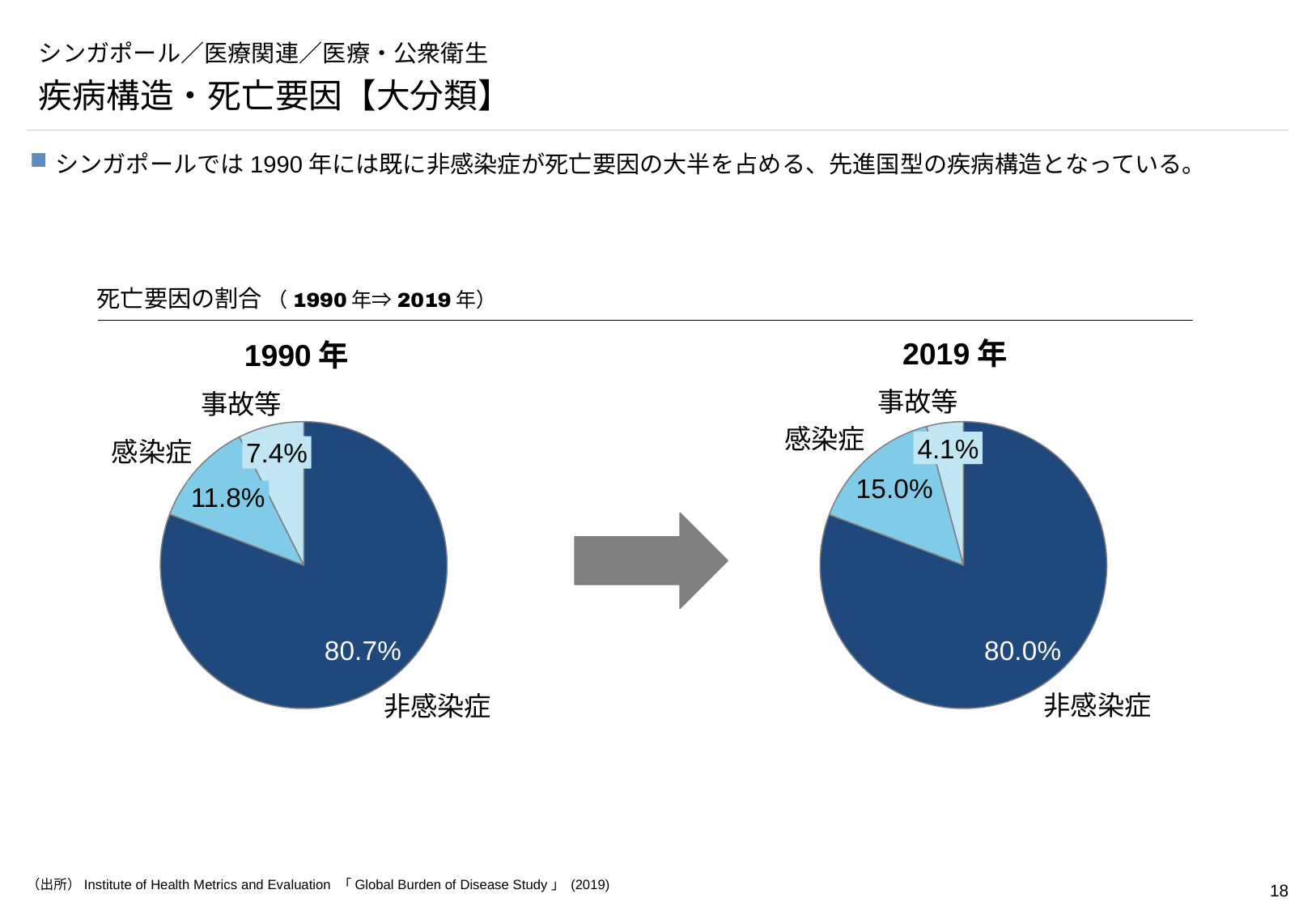

# シンガポール／医療関連／医療・公衆衛生
疾病構造・死亡要因【大分類】
シンガポールでは1990年には既に非感染症が死亡要因の大半を占める、先進国型の疾病構造となっている。

死亡要因の割合 （1990年⇒2019年）
2019年
1990年
事故等
事故等

### Chart

| Category |  |
|---|---|

### Chart

| Category |  |
|---|---|
感染症
4.1%
感染症
7.4%
11.8%

非感染症
非感染症

（出所）Institute of Health Metrics and Evaluation 「Global Burden of Disease Study」 (2019)